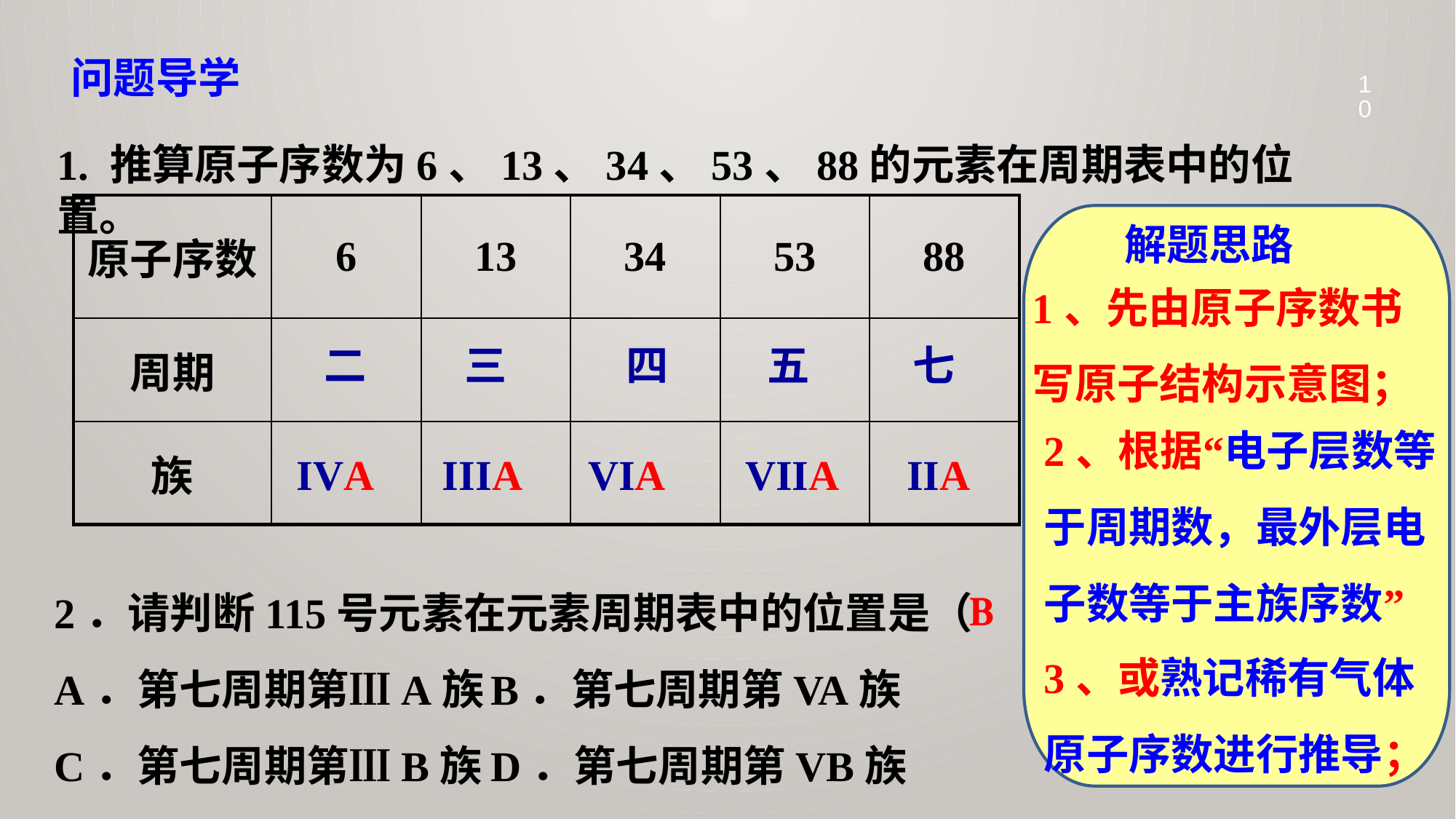

问题导学
10
1. 推算原子序数为6、13、34、53、88的元素在周期表中的位置。
| 原子序数 | 6 | 13 | 34 | 53 | 88 |
| --- | --- | --- | --- | --- | --- |
| 周期 |  |  |  |  |  |
| 族 |  |  |  |  |  |

解题思路
1、先由原子序数书写原子结构示意图；
二
IVA
三
IIIA
四
VIA
五
VIIA
七
2、根据“电子层数等于周期数，最外层电子数等于主族序数”
IIA
2．请判断115号元素在元素周期表中的位置是（　　）
A．第七周期第ⅢA族	B．第七周期第VA族
C．第七周期第ⅢB族	D．第七周期第VB族
B
3、或熟记稀有气体原子序数进行推导；